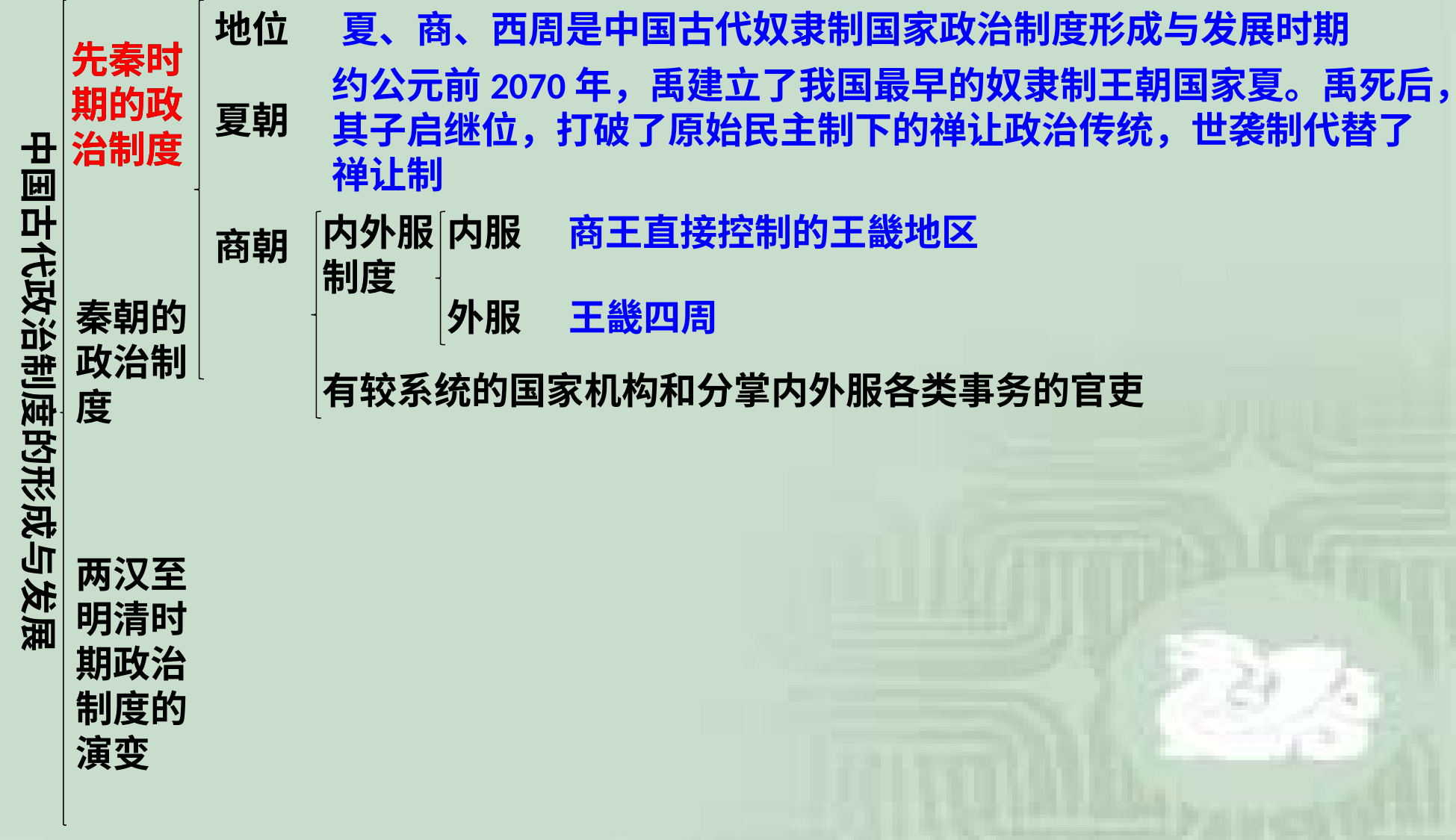

地位
夏、商、西周是中国古代奴隶制国家政治制度形成与发展时期
先秦时期的政治制度
先秦时期的政治制度
约公元前2070年，禹建立了我国最早的奴隶制王朝国家夏。禹死后，其子启继位，打破了原始民主制下的禅让政治传统，世袭制代替了禅让制
夏朝
中国古代政治制度的形成与发展
内外服制度
内服
商王直接控制的王畿地区

商朝
秦朝的政治制度
外服
王畿四周
有较系统的国家机构和分掌内外服各类事务的官吏
两汉至明清时期政治制度的演变